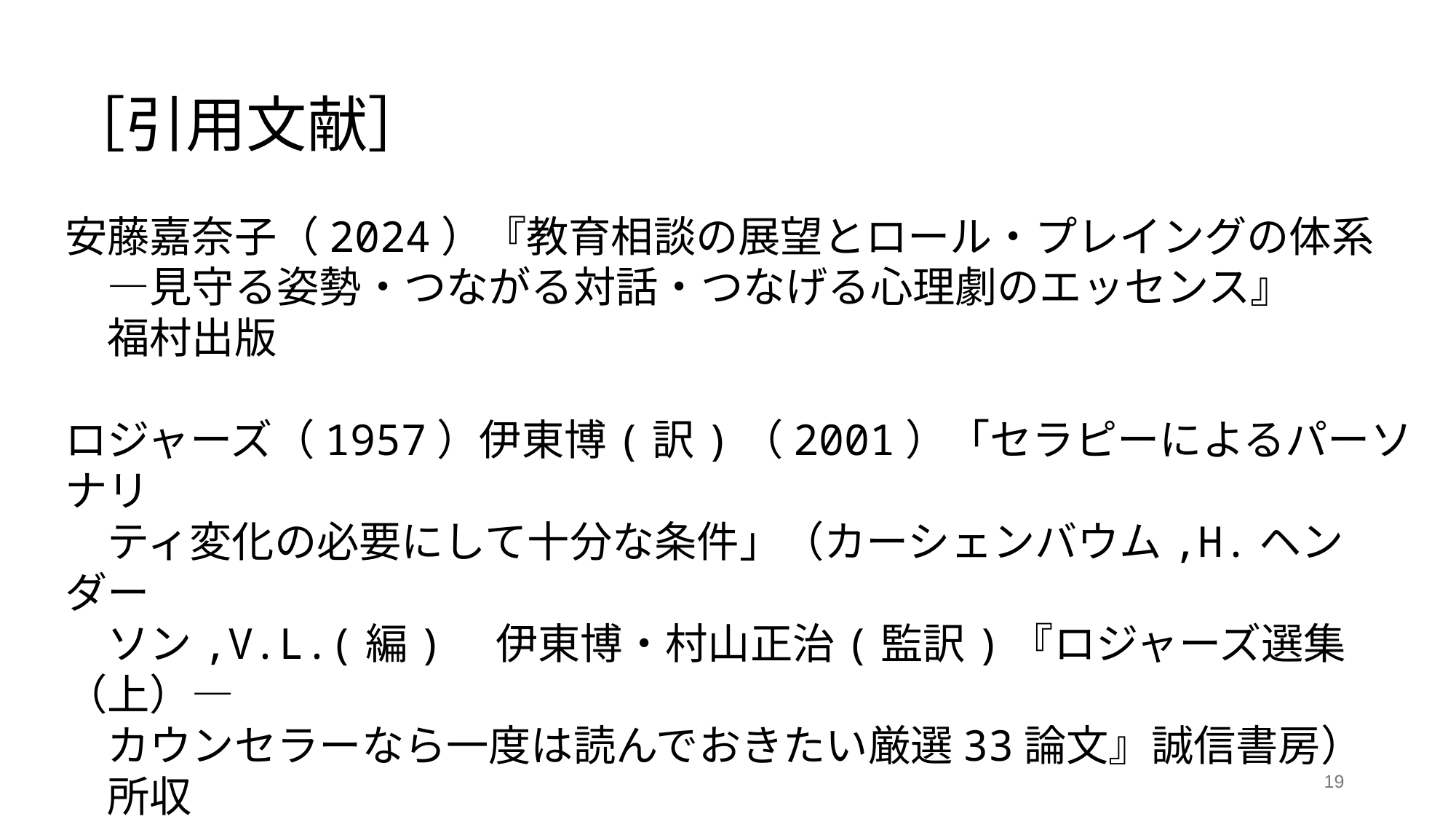

［引用文献］

安藤嘉奈子（2024）『教育相談の展望とロール・プレイングの体系
　―見守る姿勢・つながる対話・つなげる心理劇のエッセンス』
　福村出版

ロジャーズ（1957）伊東博(訳)（2001）「セラピーによるパーソナリ
　ティ変化の必要にして十分な条件」（カーシェンバウム,H.ヘンダー
　ソン,V.L.(編)　伊東博・村山正治(監訳)『ロジャーズ選集（上）―
　カウンセラーなら一度は読んでおきたい厳選33論文』誠信書房）
　所収
19